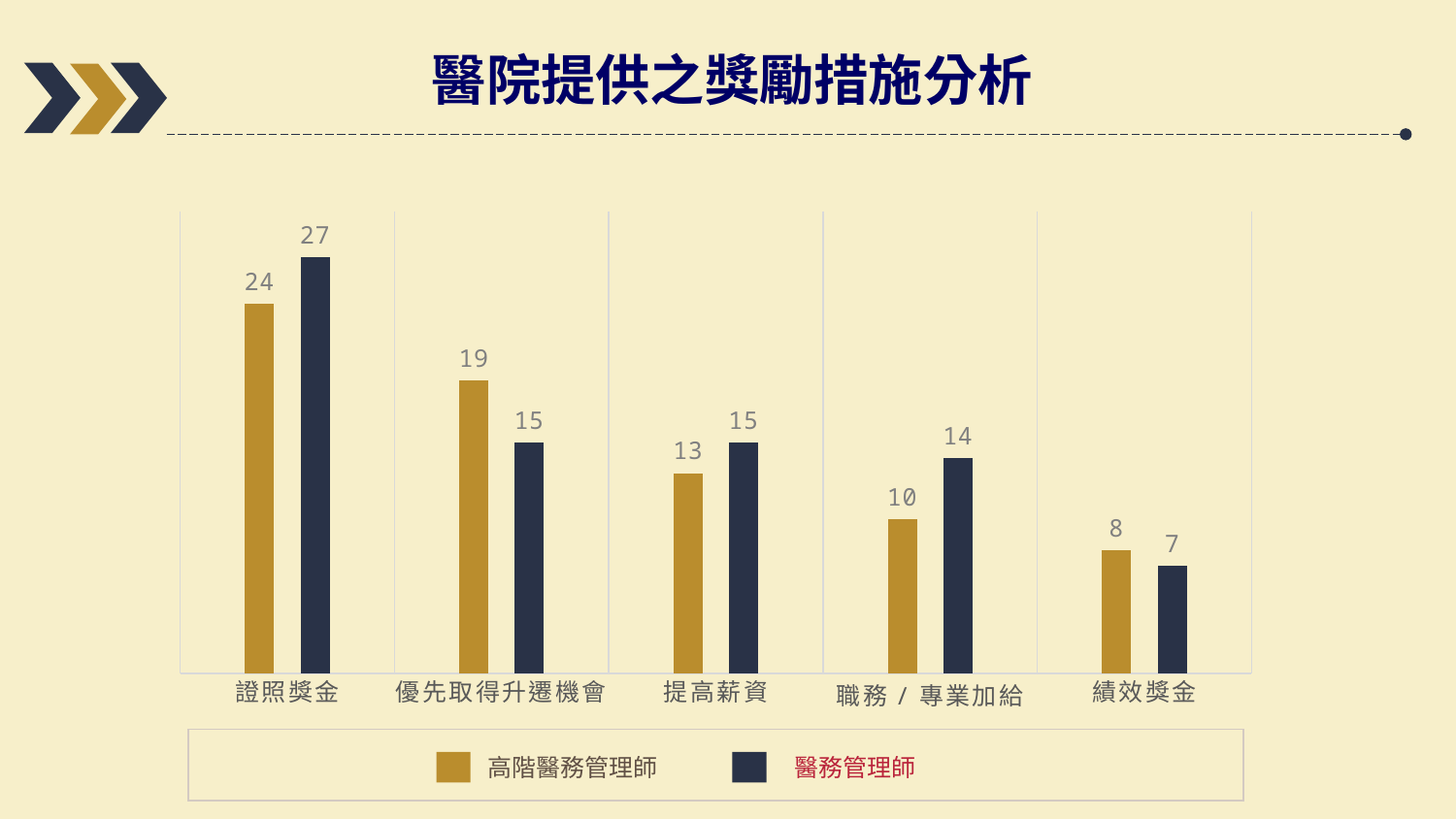

醫院提供之獎勵措施分析

### Chart

| Category | 高階醫務管理師 | 醫務管理師 |
|---|---|---|
| 證照獎金 | 24.0 | 27.0 |
| 優先取得升遷機會 | 19.0 | 15.0 |
| 提高薪資 | 13.0 | 15.0 |
| 職務/專業加給 | 10.0 | 14.0 |
| 績效獎金 | 8.0 | 7.0 |
高階醫務管理師
醫務管理師